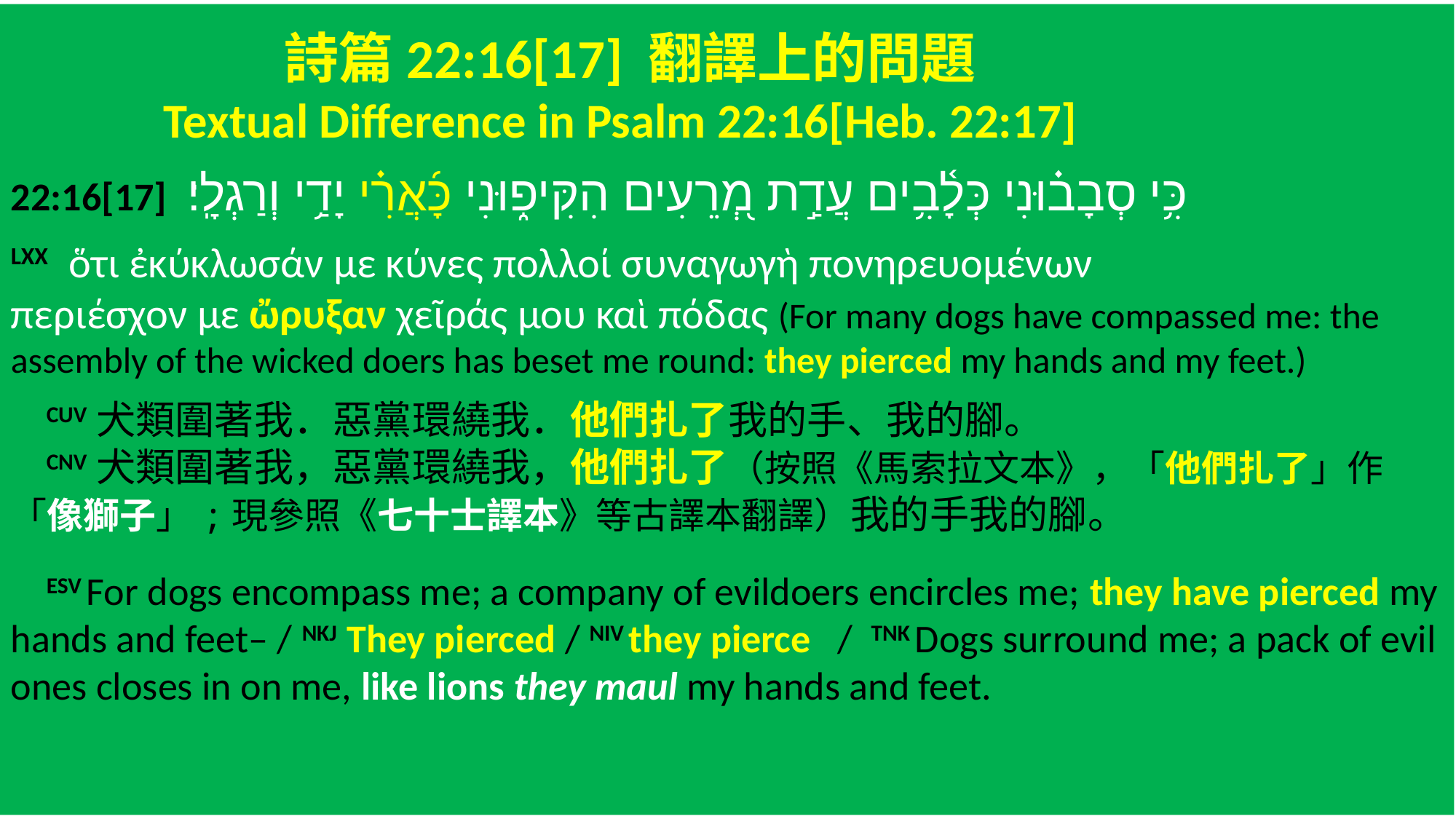

詩篇22:16[17] 翻譯上的問題
              Textual Difference in Psalm 22:16[Heb. 22:17]

22:16[17] ‎ כִּ֥י סְבָב֗וּנִי כְּלָ֫בִ֥ים עֲדַ֣ת מְ֭רֵעִים הִקִּיפ֑וּנִי כָּ֜אֲרִ֗י יָדַ֥י וְרַגְלָֽי׃

LXX   ὅτι ἐκύκλωσάν με κύνες πολλοί συναγωγὴ πονηρευομένων
περιέσχον με ὤρυξαν χεῖράς μου καὶ πόδας (For many dogs have compassed me: the assembly of the wicked doers has beset me round: they pierced my hands and my feet.)

       CUV犬類圍著我．惡黨環繞我．他們扎了我的手、我的腳。
       CNV犬類圍著我，惡黨環繞我，他們扎了（按照《馬索拉文本》，「他們扎了」作「像獅子」;現參照《七十士譯本》等古譯本翻譯）我的手我的腳。

       ESV For dogs encompass me; a company of evildoers encircles me; they have pierced my hands and feet– / NKJ  They pierced / NIV they pierce   /  TNK Dogs surround me; a pack of evil ones closes in on me, like lions they maul my hands and feet.